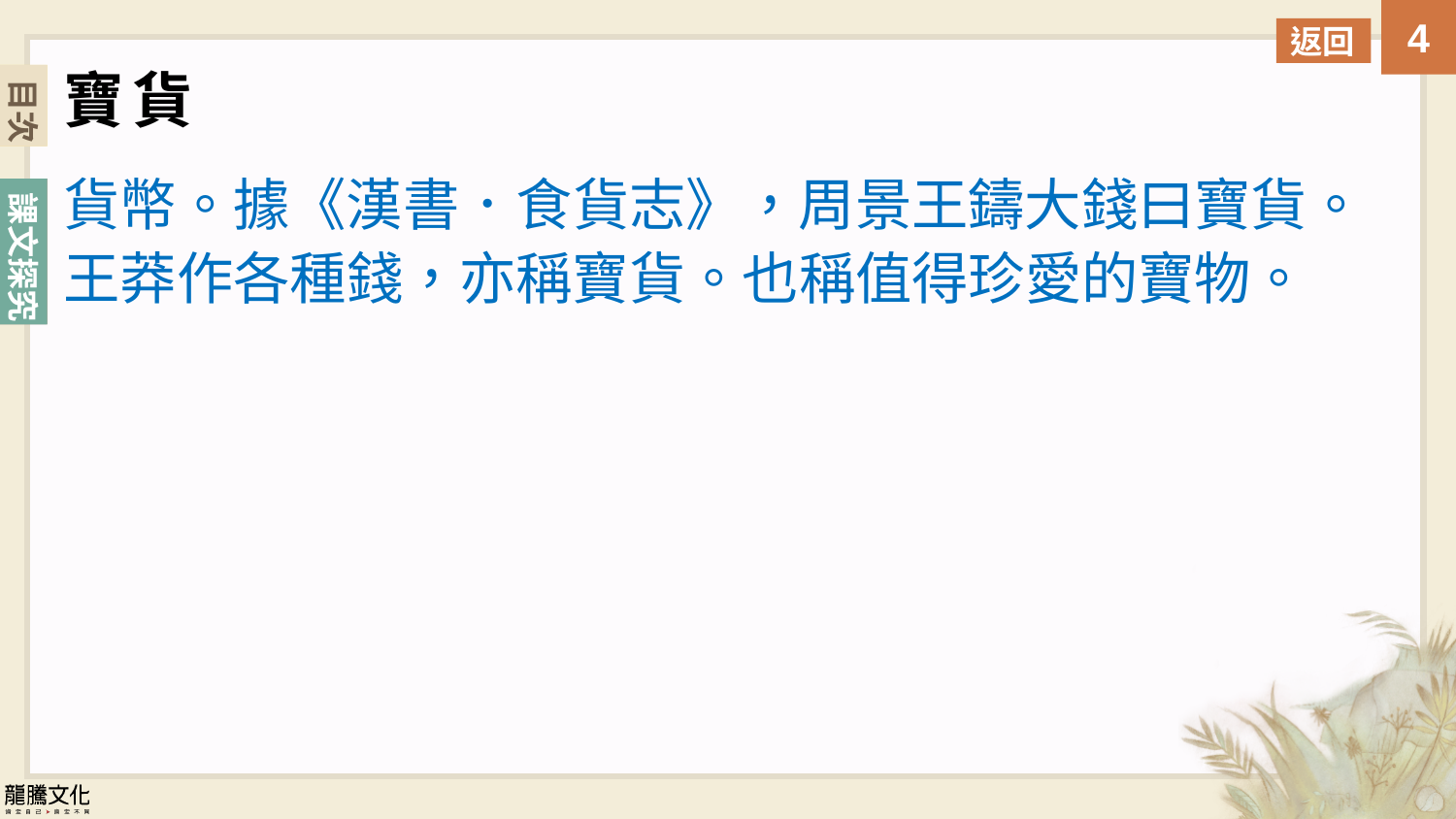

返回
寶貨
貨幣。據《漢書．食貨志》，周景王鑄大錢曰寶貨。王莽作各種錢，亦稱寶貨。也稱值得珍愛的寶物。